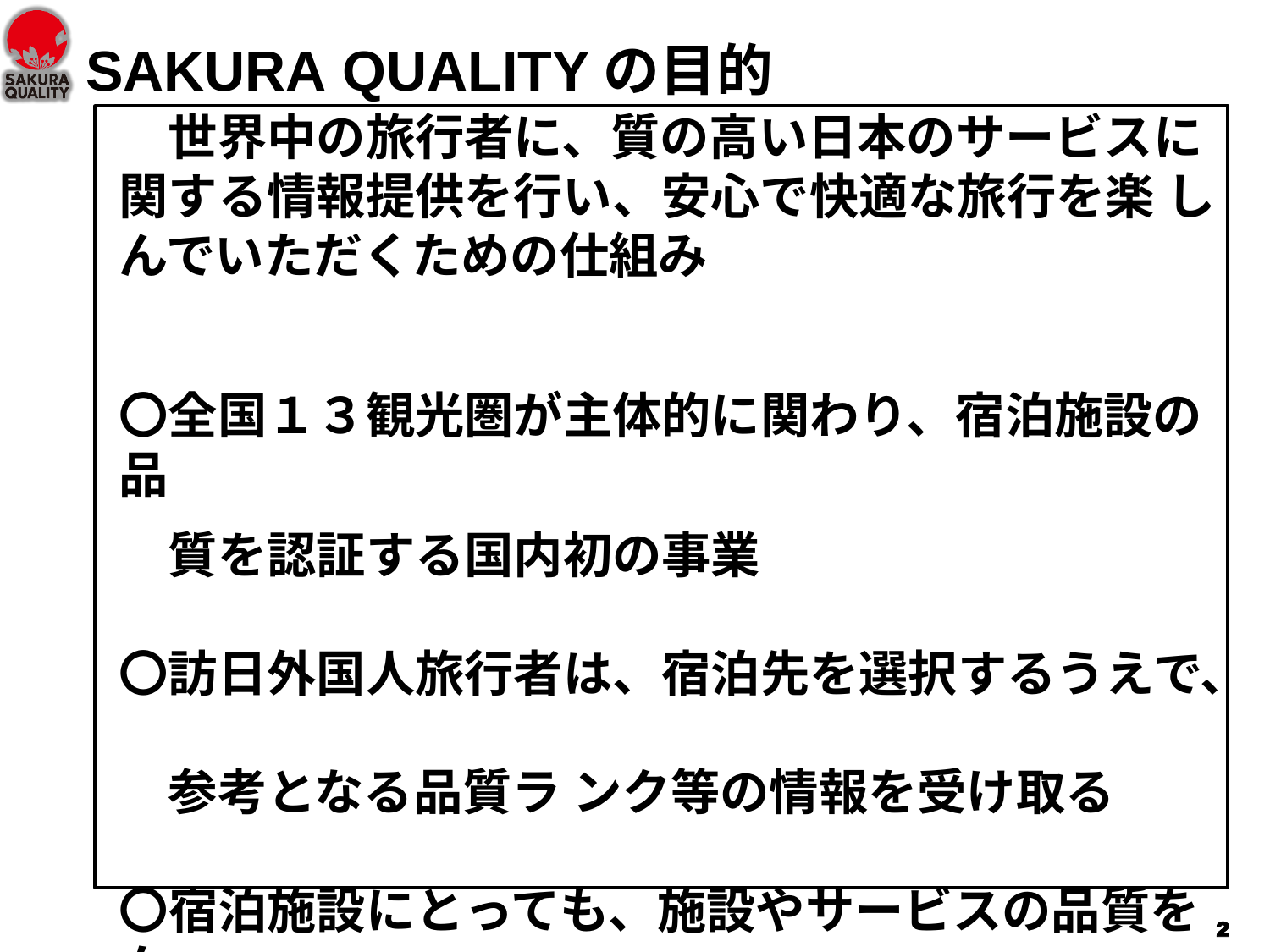

# SAKURA QUALITYの目的
　世界中の旅行者に、質の高い日本のサービスに関する情報提供を行い、安心で快適な旅行を楽 しんでいただくための仕組み

〇全国１３観光圏が主体的に関わり、宿泊施設の品
　質を認証する国内初の事業

〇訪日外国人旅行者は、宿泊先を選択するうえで、
　参考となる品質ラ ンク等の情報を受け取る

〇宿泊施設にとっても、施設やサービスの品質を向
　上させるためのツールとして活用
2